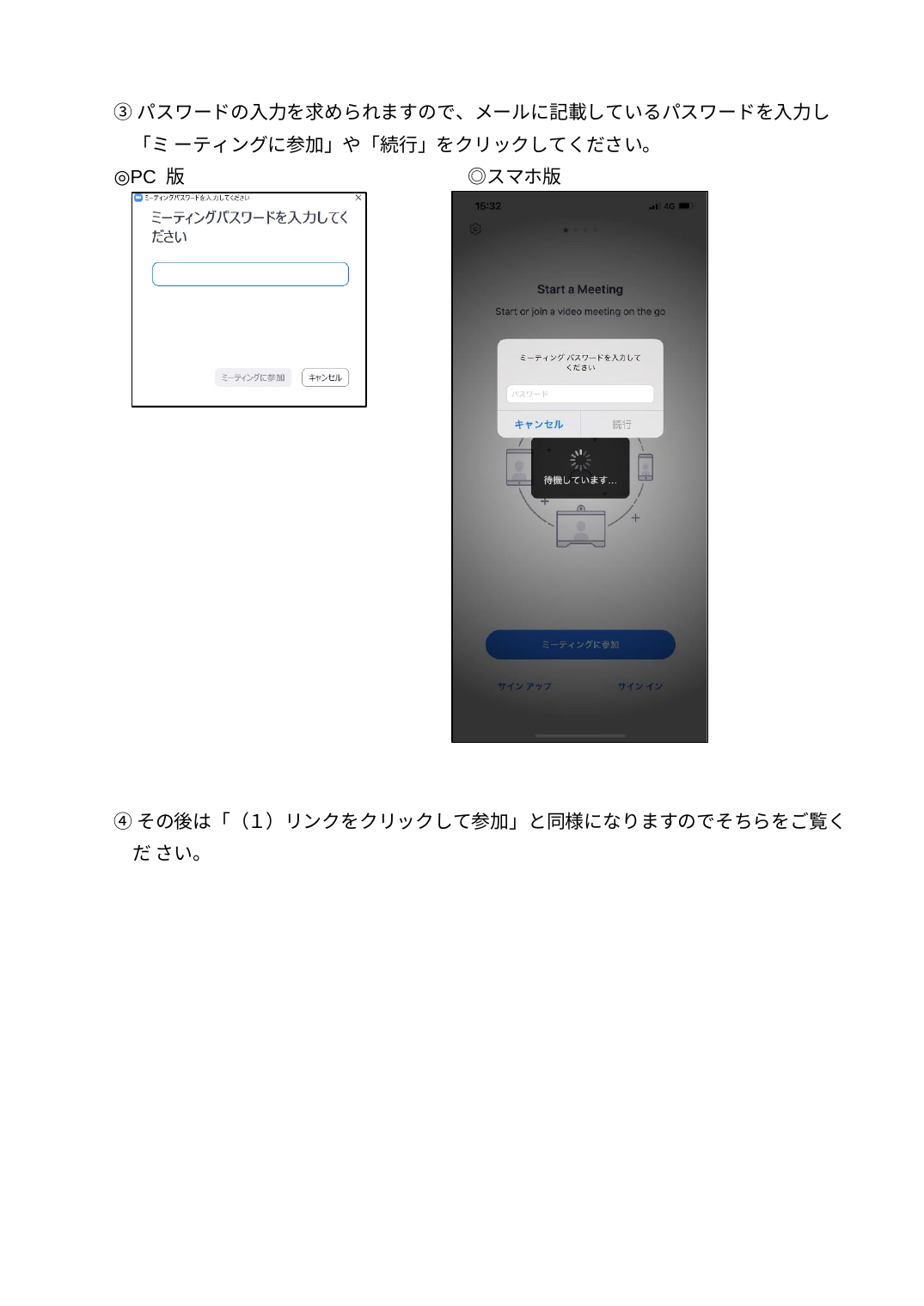

③パスワードの入力を求められますので、メールに記載しているパスワードを入力し「ミ ーティングに参加」や「続行」をクリックしてください。
◎PC 版	◎スマホ版

④その後は「（１）リンクをクリックして参加」と同様になりますのでそちらをご覧くだ さい。